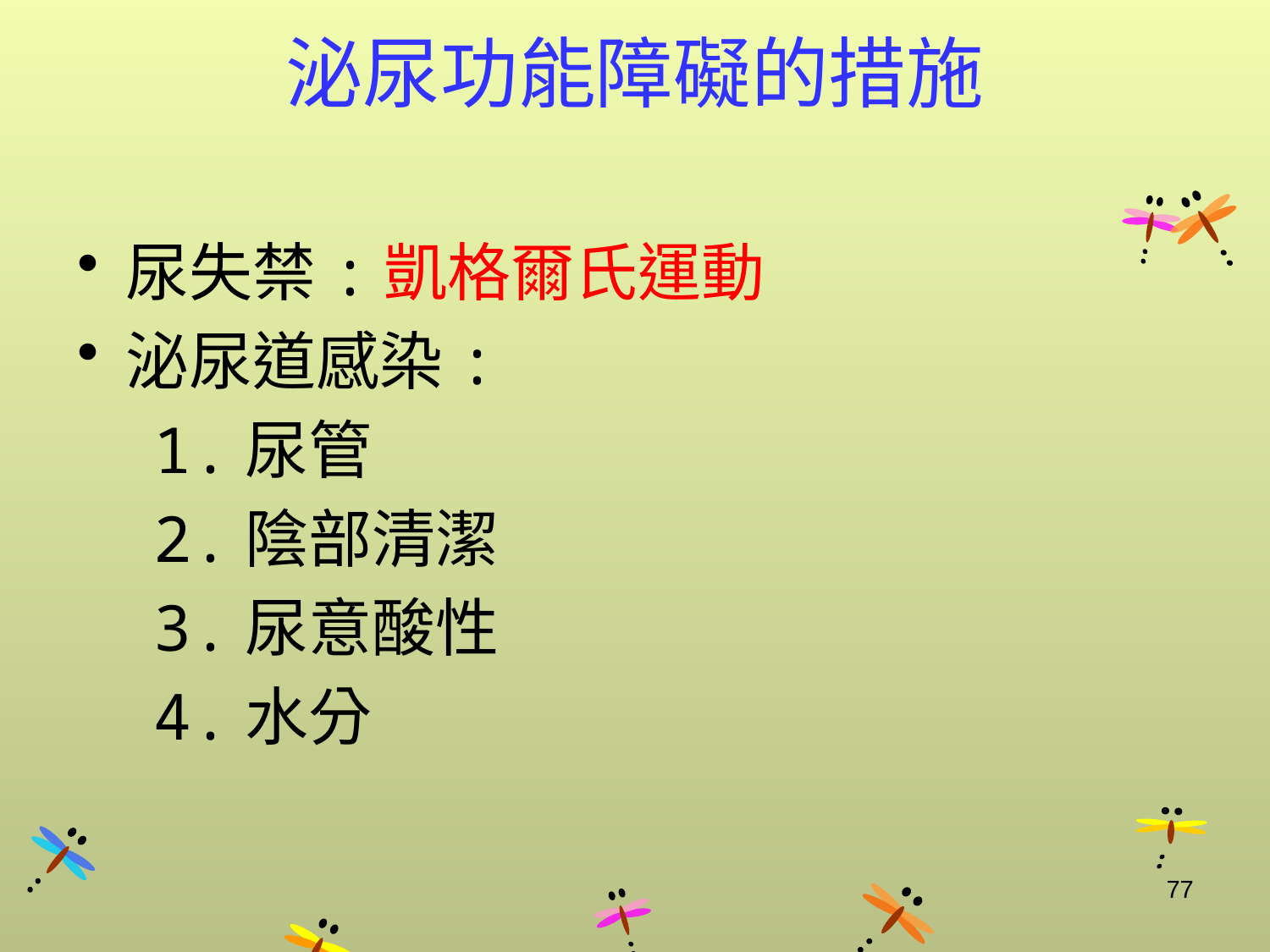

# 泌尿功能障礙的措施
尿失禁:凱格爾氏運動
泌尿道感染:
  1.尿管
  2.陰部清潔
  3.尿意酸性
  4.水分
77